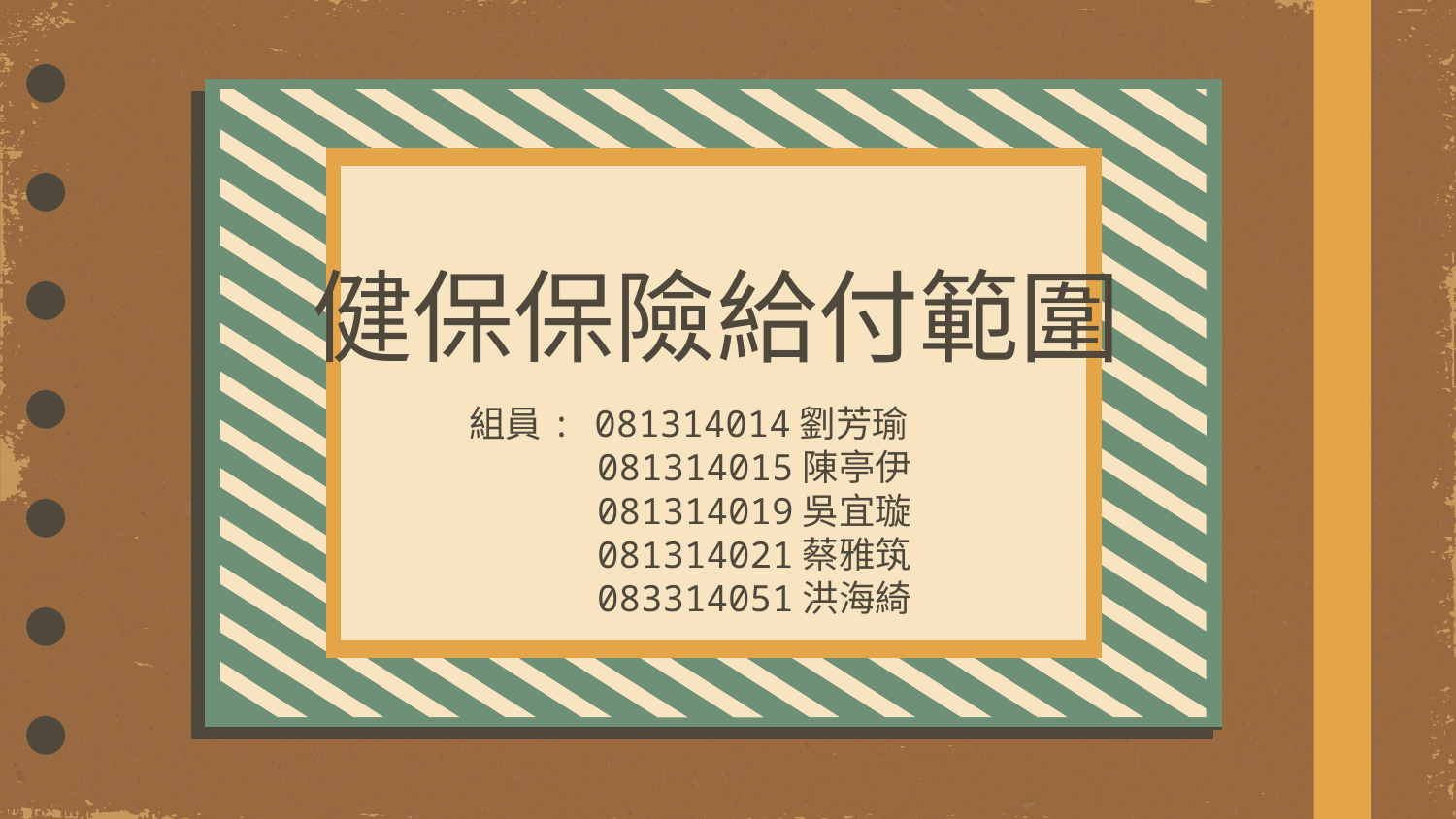

# 健保保險給付範圍
組員: 081314014劉芳瑜
      081314015陳亭伊
      081314019吳宜璇
      081314021蔡雅筑
      083314051洪海綺